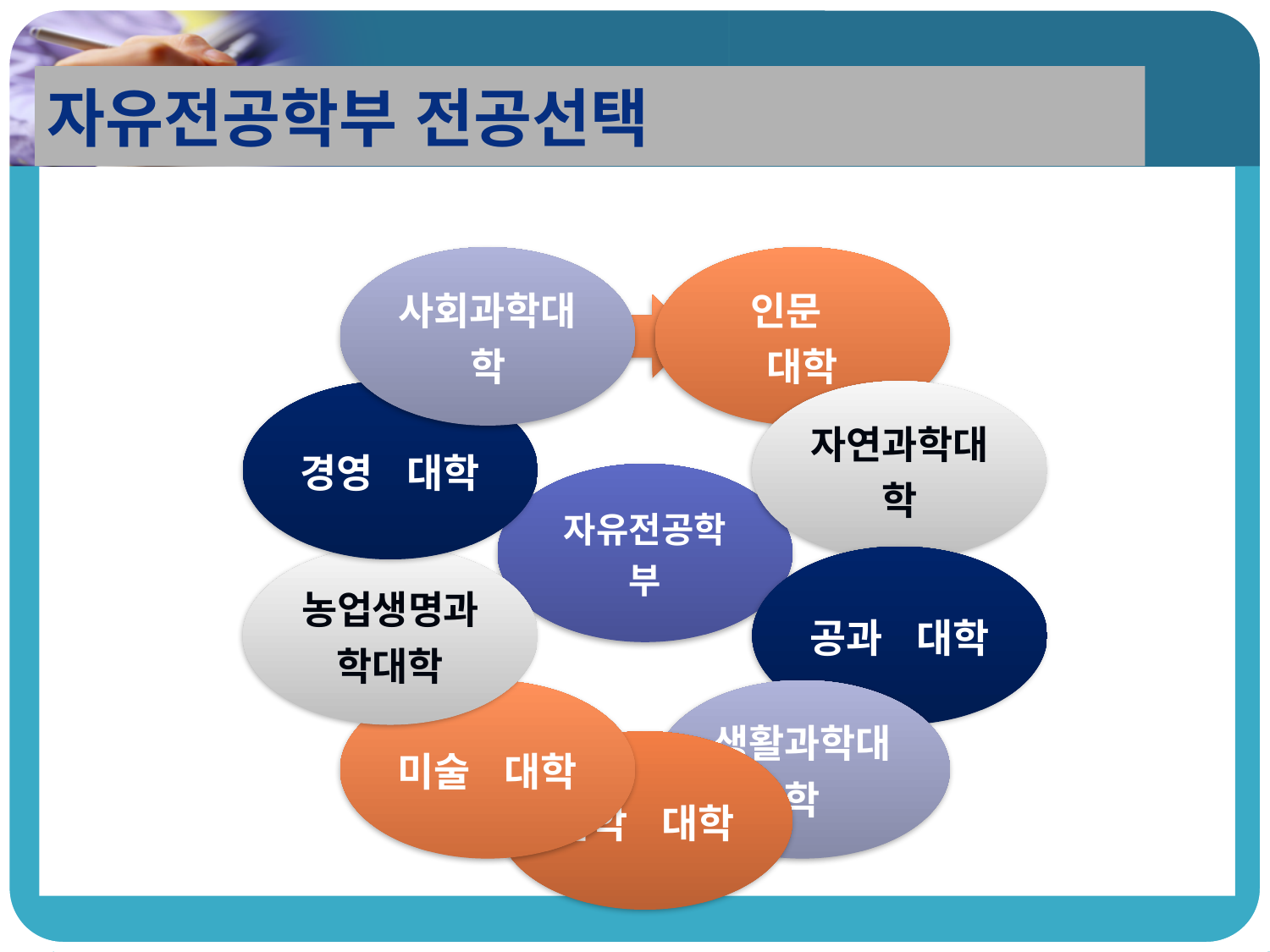

자유전공학부 전공선택
자유전공학부
인문    대학
자연과학대학
공과   대학
사회과학대학
경영   대학
음악   대학
농업생명과학대학
미술   대학